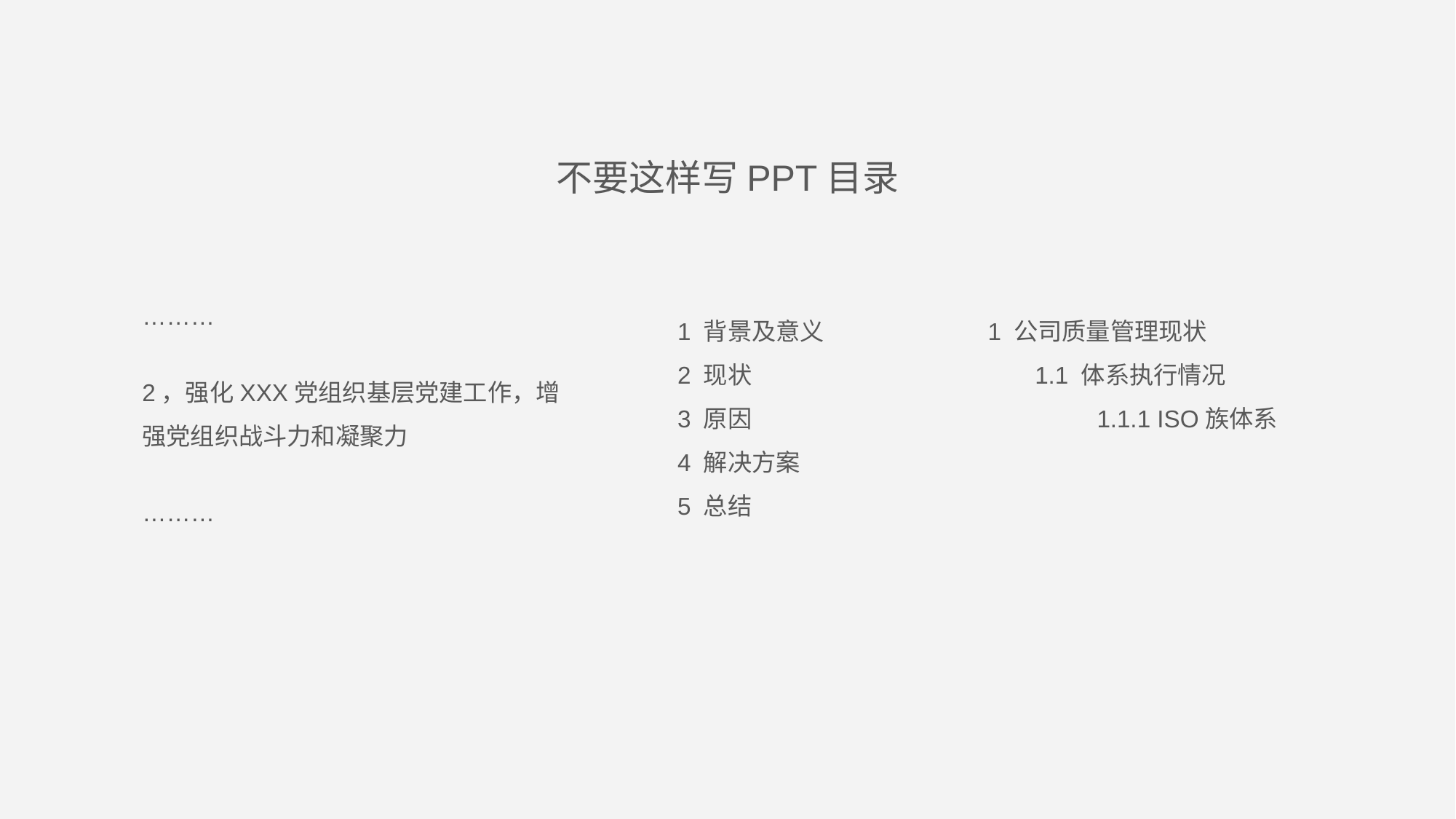

不要这样写PPT目录
………

2，强化XXX党组织基层党建工作，增强党组织战斗力和凝聚力

………
1 背景及意义
2 现状
3 原因
4 解决方案
5 总结
1 公司质量管理现状
       1.1 体系执行情况
	1.1.1 ISO族体系